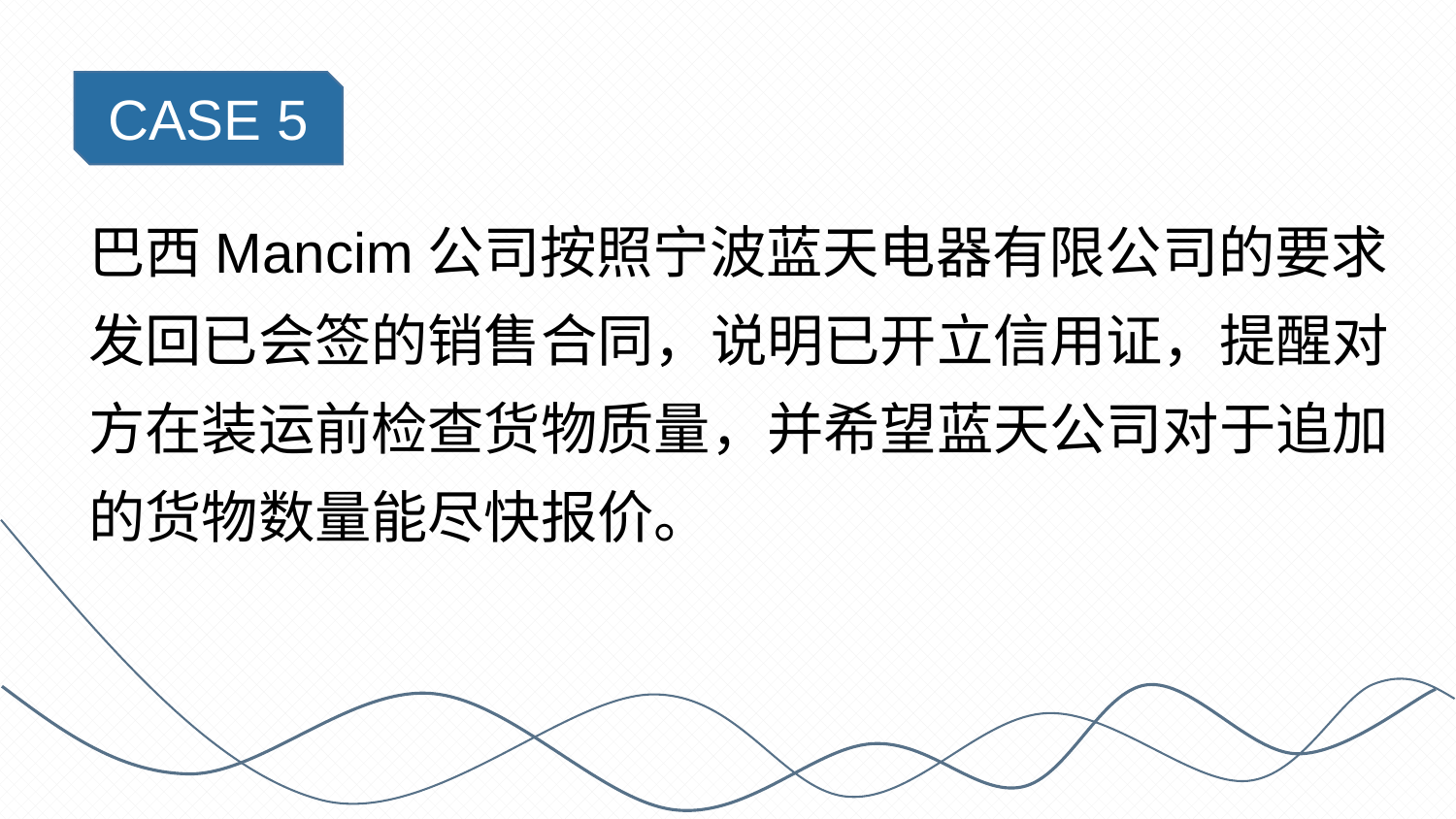

CASE 5
巴西Mancim公司按照宁波蓝天电器有限公司的要求发回已会签的销售合同，说明已开立信用证，提醒对方在装运前检查货物质量，并希望蓝天公司对于追加的货物数量能尽快报价。